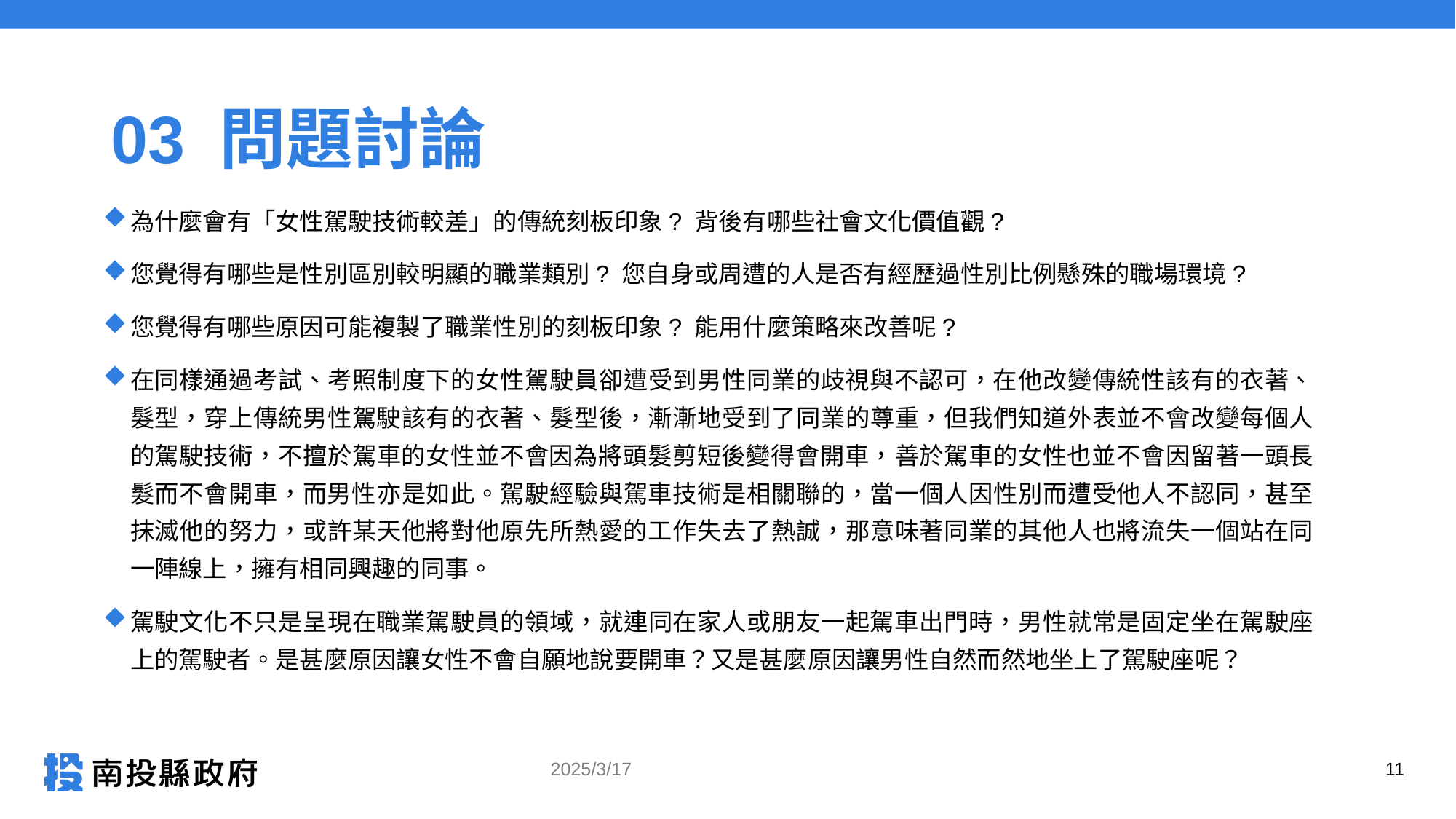

# 03 問題討論
為什麼會有「女性駕駛技術較差」的傳統刻板印象? 背後有哪些社會文化價值觀?
您覺得有哪些是性別區別較明顯的職業類別? 您自身或周遭的人是否有經歷過性別比例懸殊的職場環境?
您覺得有哪些原因可能複製了職業性別的刻板印象? 能用什麼策略來改善呢?
在同樣通過考試、考照制度下的女性駕駛員卻遭受到男性同業的歧視與不認可，在他改變傳統性該有的衣著、髮型，穿上傳統男性駕駛該有的衣著、髮型後，漸漸地受到了同業的尊重，但我們知道外表並不會改變每個人的駕駛技術，不擅於駕車的女性並不會因為將頭髮剪短後變得會開車，善於駕車的女性也並不會因留著一頭長髮而不會開車，而男性亦是如此。駕駛經驗與駕車技術是相關聯的，當一個人因性別而遭受他人不認同，甚至抹滅他的努力，或許某天他將對他原先所熱愛的工作失去了熱誠，那意味著同業的其他人也將流失一個站在同一陣線上，擁有相同興趣的同事。
駕駛文化不只是呈現在職業駕駛員的領域，就連同在家人或朋友一起駕車出門時，男性就常是固定坐在駕駛座上的駕駛者。是甚麼原因讓女性不會自願地說要開車？又是甚麼原因讓男性自然而然地坐上了駕駛座呢？
2025/3/17
11